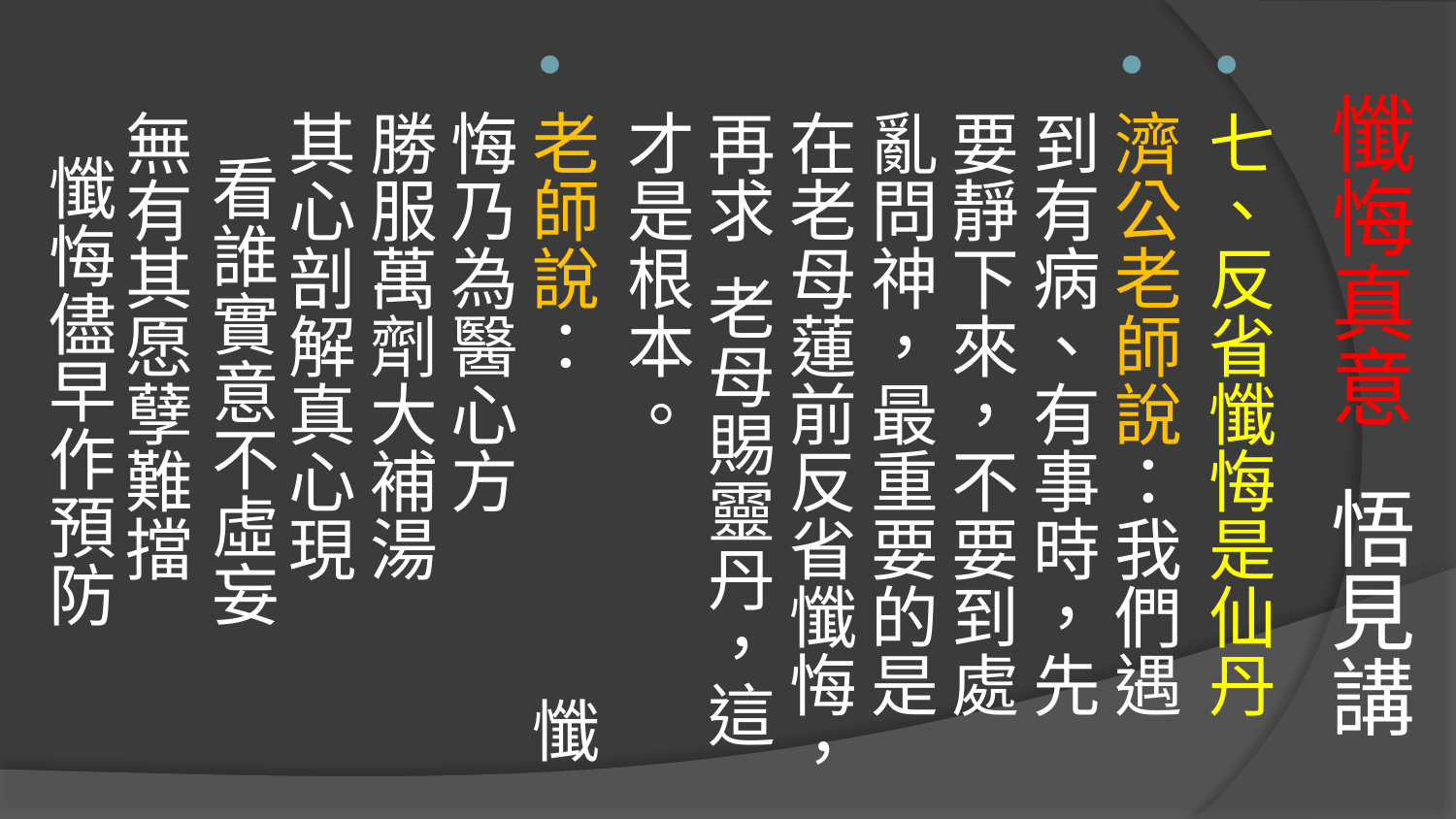

七、反省懺悔是仙丹
濟公老師說：我們遇到有病、有事時，先要靜下來，不要到處亂問神，最重要的是在老母蓮前反省懺悔，再求  老母賜靈丹，這才是根本。
老師說：                     懺悔乃為醫心方              勝服萬劑大補湯
其心剖解真心現                看誰實意不虛妄
無有其愿孽難擋                懺悔儘早作預防
# 懺悔真意   悟見講